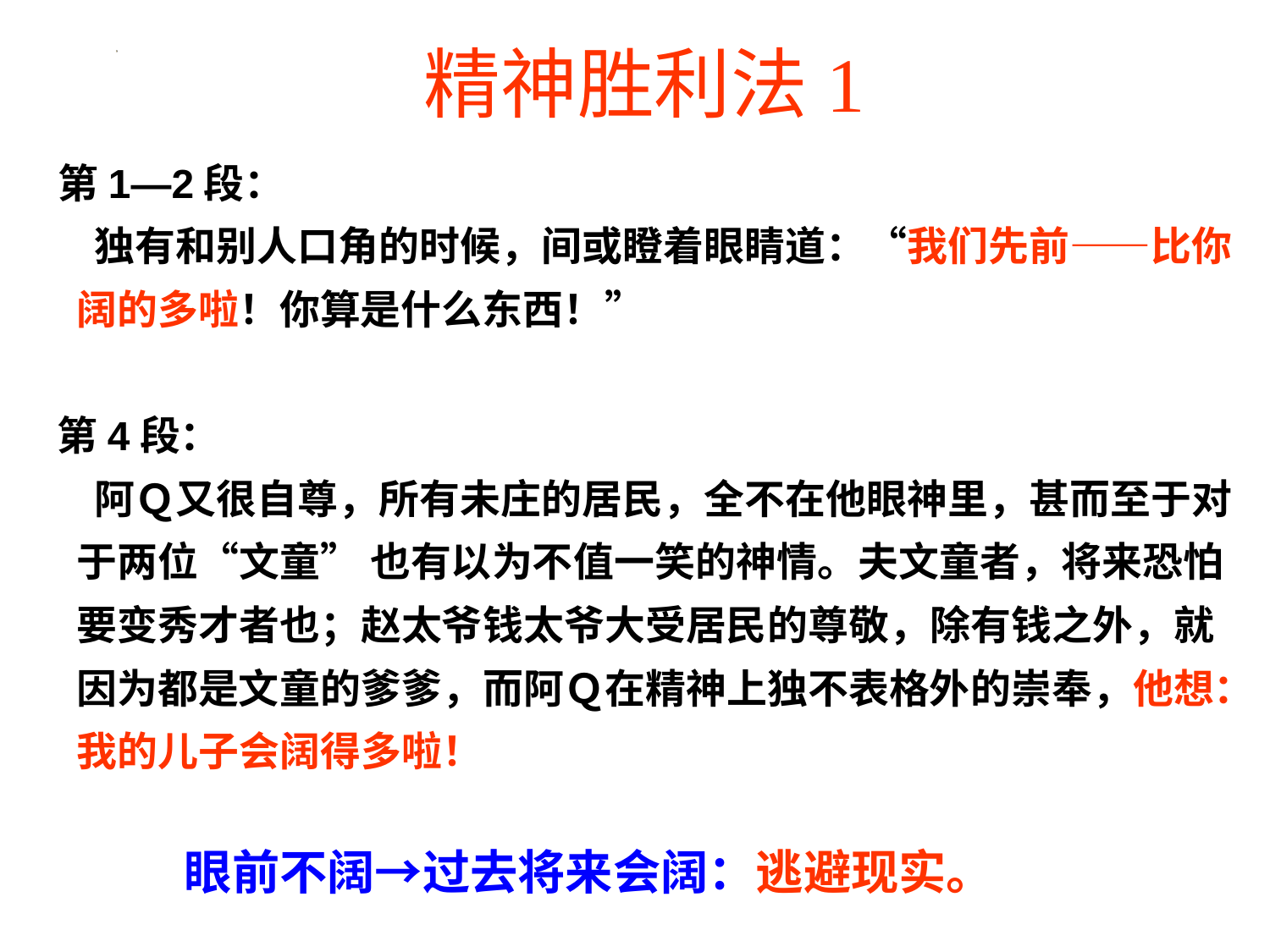

# 精神胜利法1
   第1—2段：
      独有和别人口角的时候，间或瞪着眼睛道：“我们先前——比你阔的多啦！你算是什么东西！”

  第4段：
      阿Ｑ又很自尊，所有未庄的居民，全不在他眼神里，甚而至于对于两位“文童” 也有以为不值一笑的神情。夫文童者，将来恐怕要变秀才者也；赵太爷钱太爷大受居民的尊敬，除有钱之外，就因为都是文童的爹爹，而阿Ｑ在精神上独不表格外的崇奉，他想：我的儿子会阔得多啦！
眼前不阔→过去将来会阔：逃避现实。